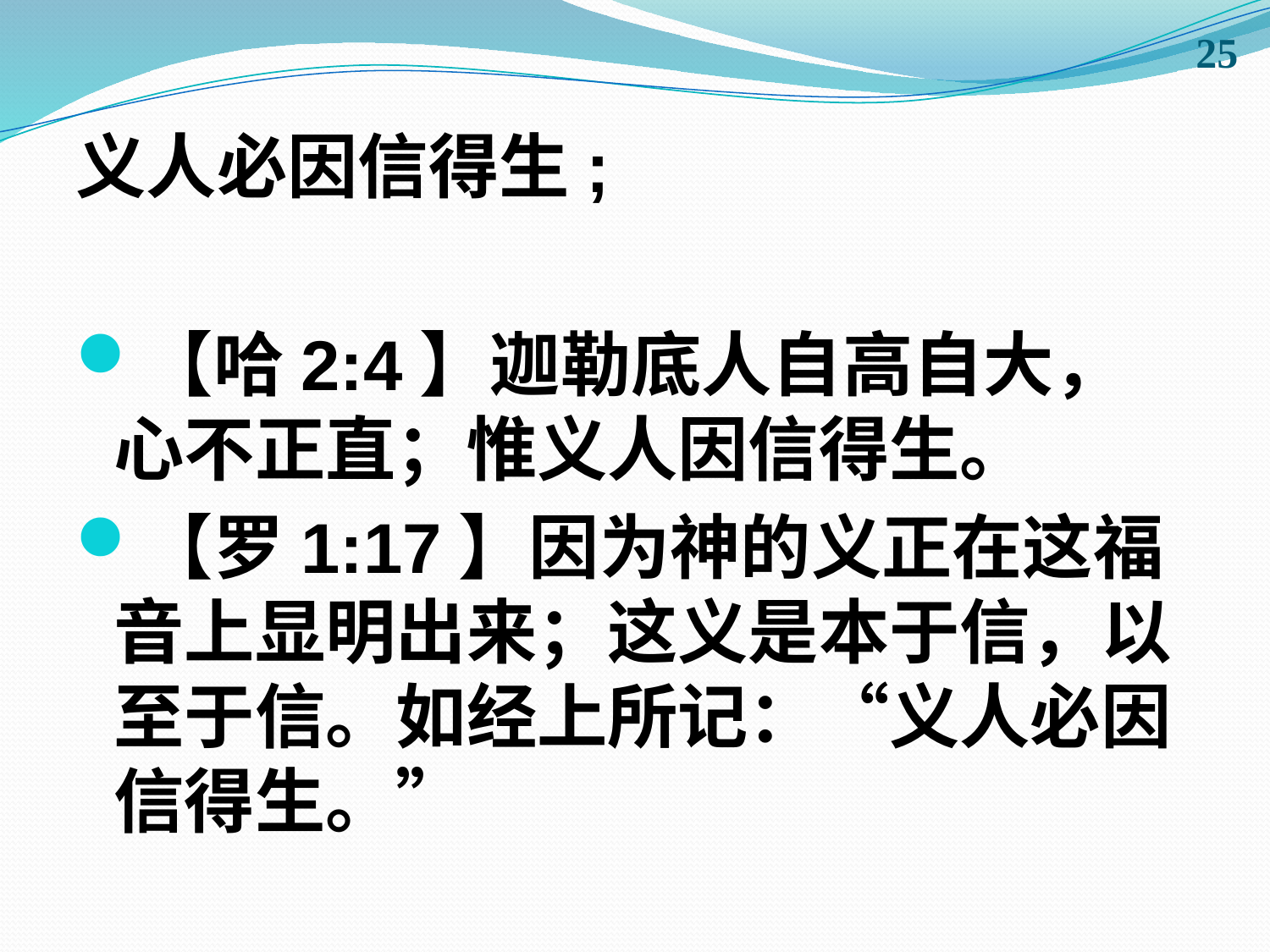

25
义人必因信得生;

【哈2:4】迦勒底人自高自大，心不正直；惟义人因信得生。
【罗1:17】因为神的义正在这福音上显明出来；这义是本于信，以至于信。如经上所记：“义人必因信得生。”